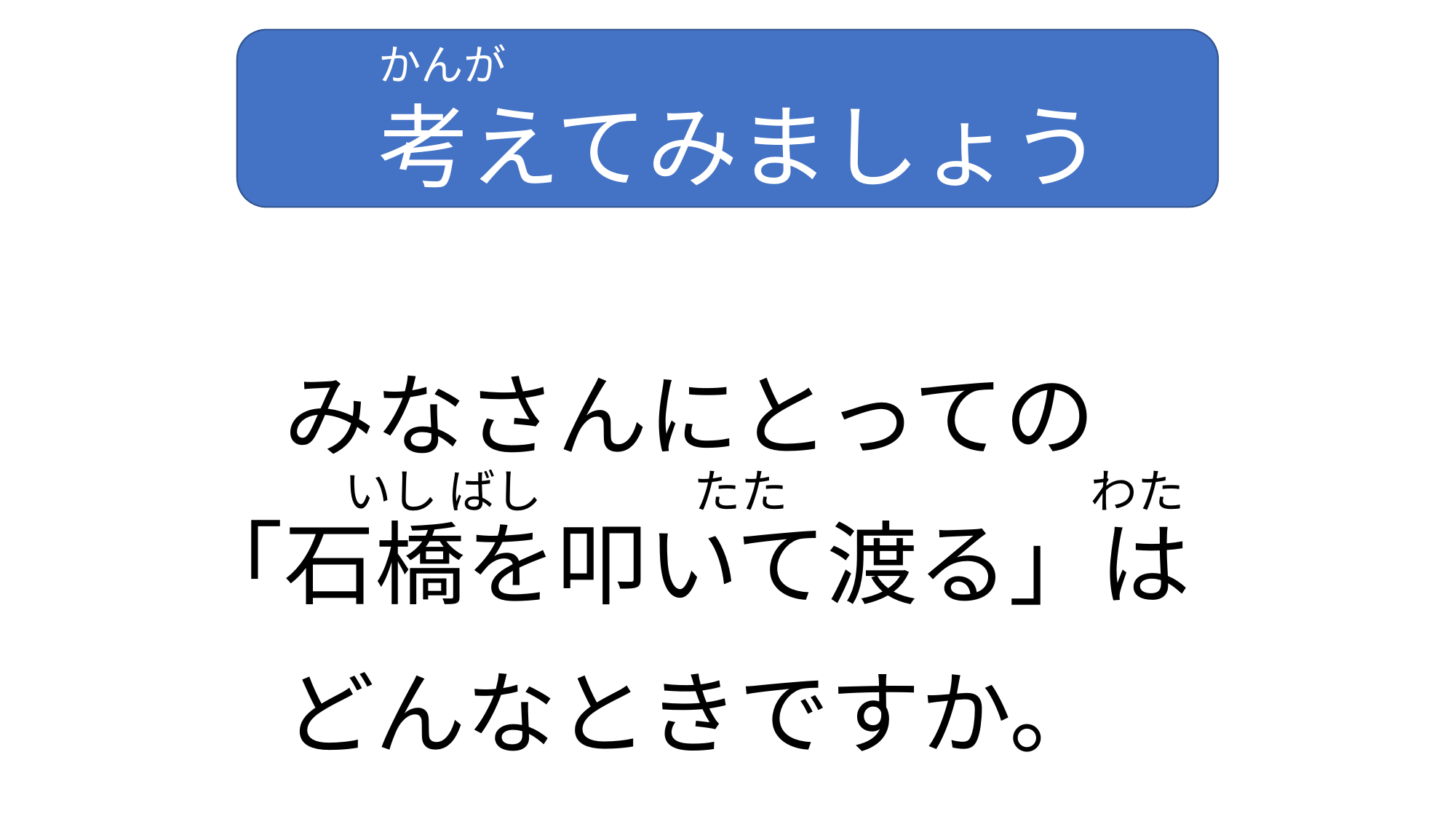

かんが
考えてみましょう
# みなさんにとっての 　　　 いし ばし　　 　たた　　 　　　　 わた 「石橋を叩いて渡る」は 　 　どんなときですか。